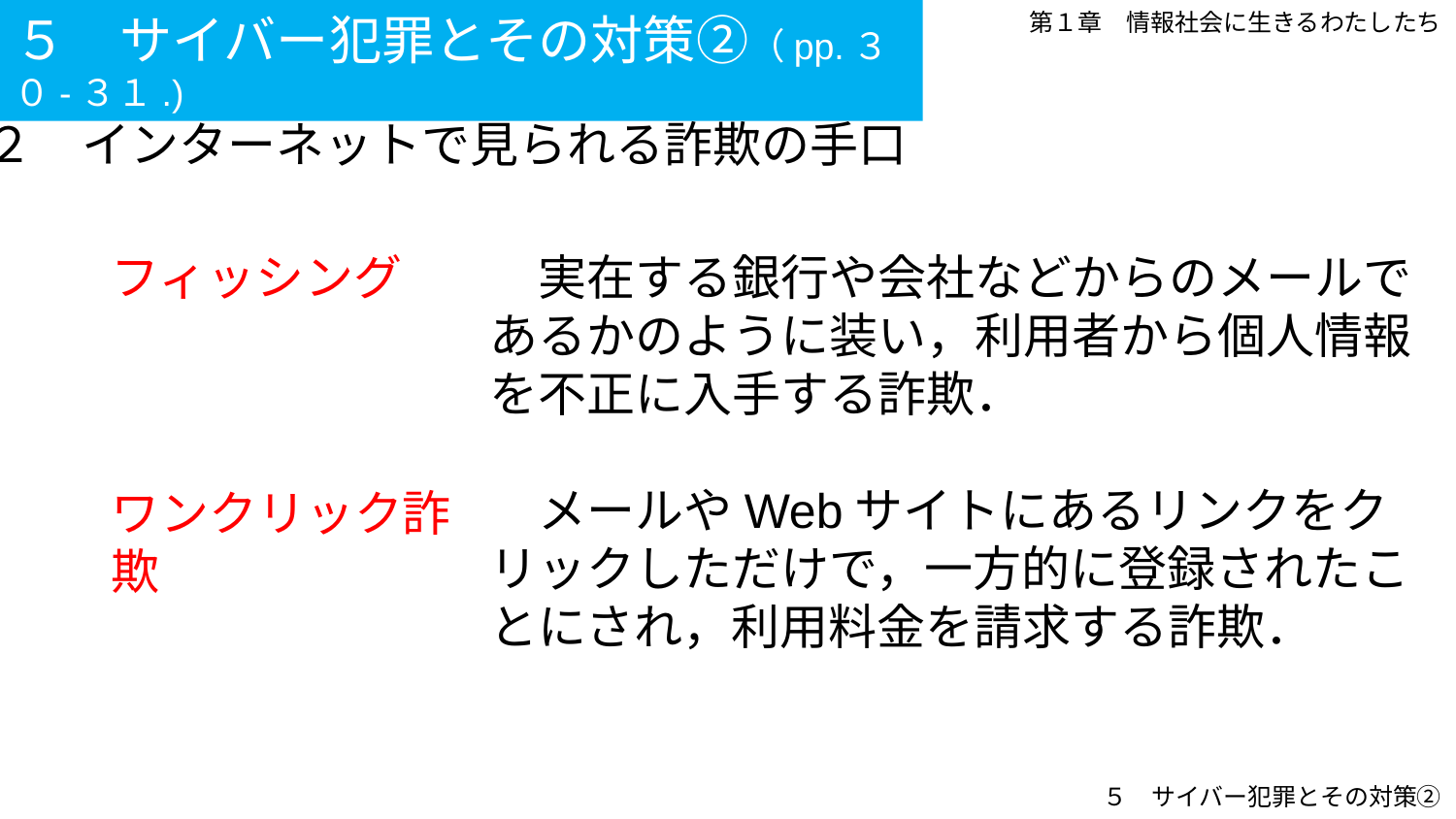

５　サイバー犯罪とその対策②（pp.３０-３１.)
第１章　情報社会に生きるわたしたち
２　インターネットで見られる詐欺の手口
フィッシング
　実在する銀行や会社などからのメールであるかのように装い，利用者から個人情報を不正に入手する詐欺．

　メールやWebサイトにあるリンクをクリックしただけで，一方的に登録されたことにされ，利用料金を請求する詐欺．
ワンクリック詐欺
５　サイバー犯罪とその対策②